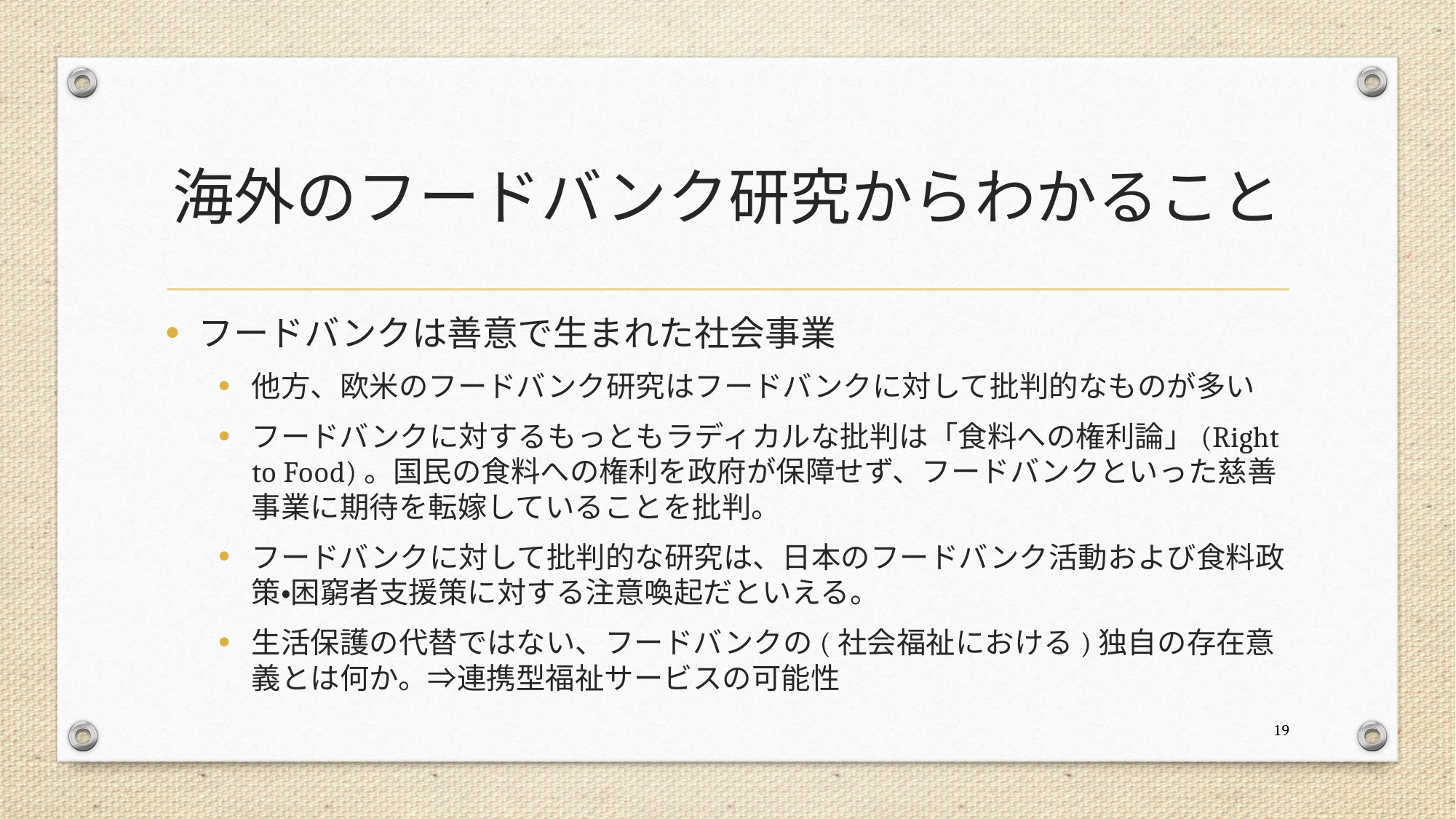

# 海外のフードバンク研究からわかること
フードバンクは善意で生まれた社会事業
他方、欧米のフードバンク研究はフードバンクに対して批判的なものが多い
フードバンクに対するもっともラディカルな批判は「食料への権利論」(Right to Food)。国民の食料への権利を政府が保障せず、フードバンクといった慈善事業に期待を転嫁していることを批判。
フードバンクに対して批判的な研究は、日本のフードバンク活動および食料政策・困窮者支援策に対する注意喚起だといえる。
生活保護の代替ではない、フードバンクの(社会福祉における)独自の存在意義とは何か。⇒連携型福祉サービスの可能性
19